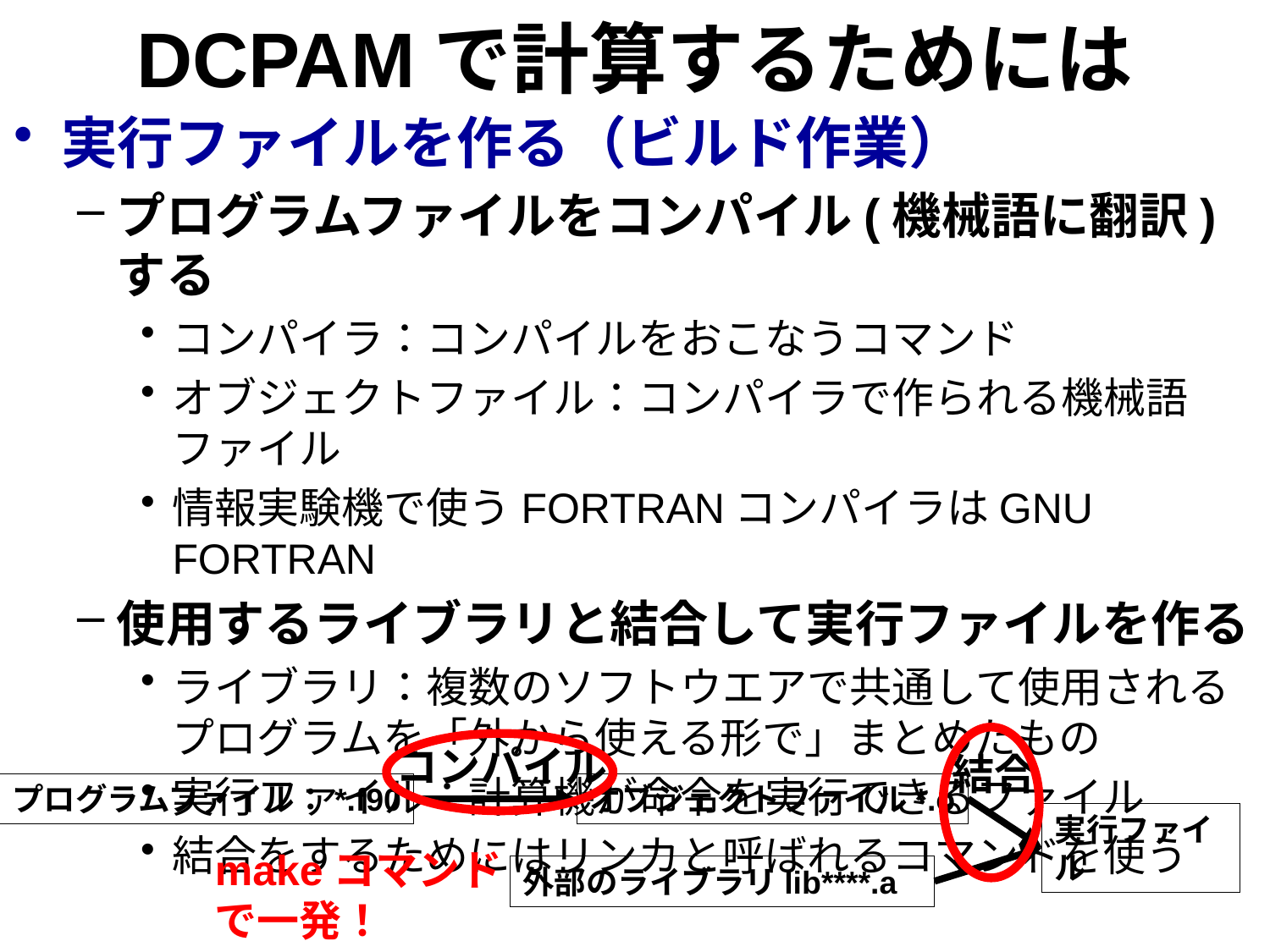

# DCPAMで計算するためには
実行ファイルを作る（ビルド作業）
プログラムファイルをコンパイル(機械語に翻訳)する
コンパイラ：コンパイルをおこなうコマンド
オブジェクトファイル：コンパイラで作られる機械語ファイル
情報実験機で使うFORTRANコンパイラはGNU FORTRAN
使用するライブラリと結合して実行ファイルを作る
ライブラリ：複数のソフトウエアで共通して使用されるプログラムを「外から使える形で」まとめたもの
実行ファイル：計算機が命令を実行できるファイル
結合をするためにはリンカと呼ばれるコマンドを使う

コンパイル
結合
プログラムファイル：*.f90
オブジェクトファイル*.o
実行ファイル
makeコマンド
で一発！
外部のライブラリlib****.a